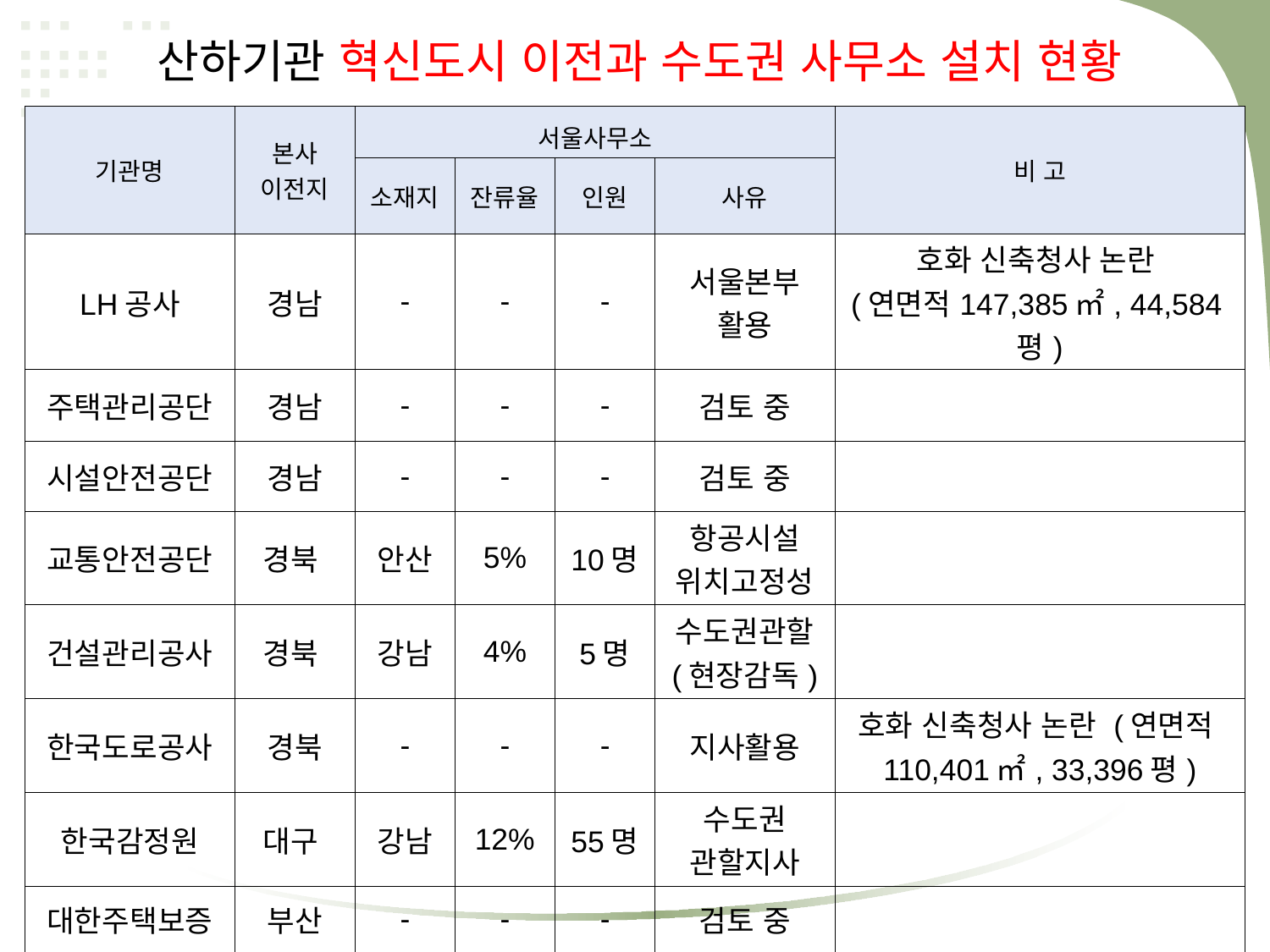

산하기관 혁신도시 이전과 수도권 사무소 설치 현황
| 기관명 | 본사 이전지 | 서울사무소 |  |  |  | 비 고 |
| --- | --- | --- | --- | --- | --- | --- |
|  |  | 소재지 | 잔류율 | 인원 | 사유 |  |
| LH공사 | 경남 | - | - | - | 서울본부 활용 | 호화 신축청사 논란 (연면적147,385㎡, 44,584평) |
| 주택관리공단 | 경남 | - | - | - | 검토 중 |  |
| 시설안전공단 | 경남 | - | - | - | 검토 중 |  |
| 교통안전공단 | 경북 | 안산 | 5% | 10명 | 항공시설 위치고정성 |  |
| 건설관리공사 | 경북 | 강남 | 4% | 5명 | 수도권관할 (현장감독) |  |
| 한국도로공사 | 경북 | - | - | - | 지사활용 | 호화 신축청사 논란 (연면적110,401㎡, 33,396평) |
| 한국감정원 | 대구 | 강남 | 12% | 55명 | 수도권 관할지사 |  |
| 대한주택보증 | 부산 | - | - | - | 검토 중 |  |
| 대한지적공사 | 전북 | - | - | - | 검토 중 |  |